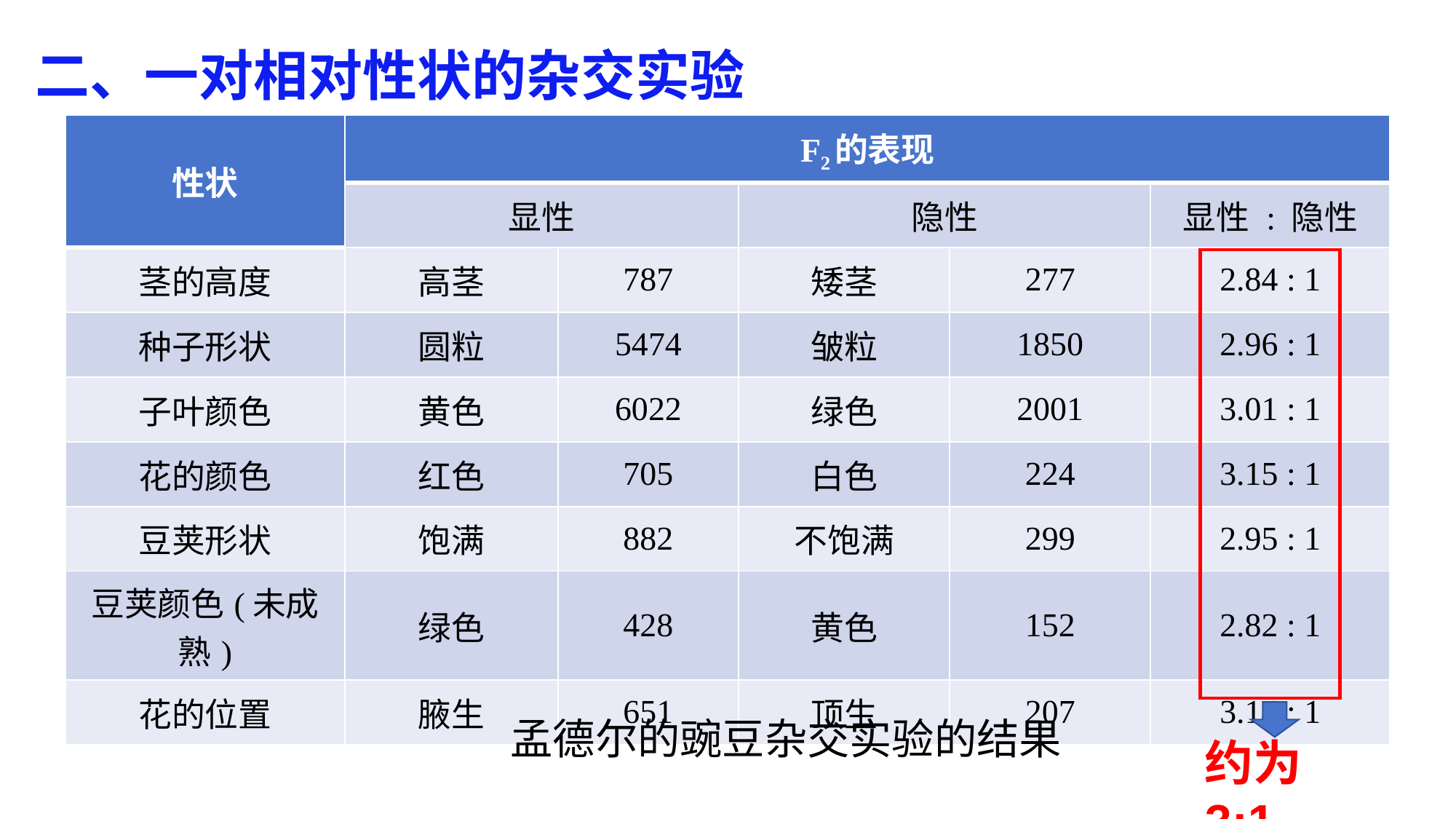

二、一对相对性状的杂交实验

| 性状 | F2的表现 |  |  |  |  |
| --- | --- | --- | --- | --- | --- |
|  | 显性 |  | 隐性 |  | 显性 : 隐性 |
| 茎的高度 | 高茎 | 787 | 矮茎 | 277 | 2.84 : 1 |
| 种子形状 | 圆粒 | 5474 | 皱粒 | 1850 | 2.96 : 1 |
| 子叶颜色 | 黄色 | 6022 | 绿色 | 2001 | 3.01 : 1 |
| 花的颜色 | 红色 | 705 | 白色 | 224 | 3.15 : 1 |
| 豆荚形状 | 饱满 | 882 | 不饱满 | 299 | 2.95 : 1 |
| 豆荚颜色(未成熟) | 绿色 | 428 | 黄色 | 152 | 2.82 : 1 |
| 花的位置 | 腋生 | 651 | 顶生 | 207 | 3.14 : 1 |

孟德尔的豌豆杂交实验的结果
约为3:1